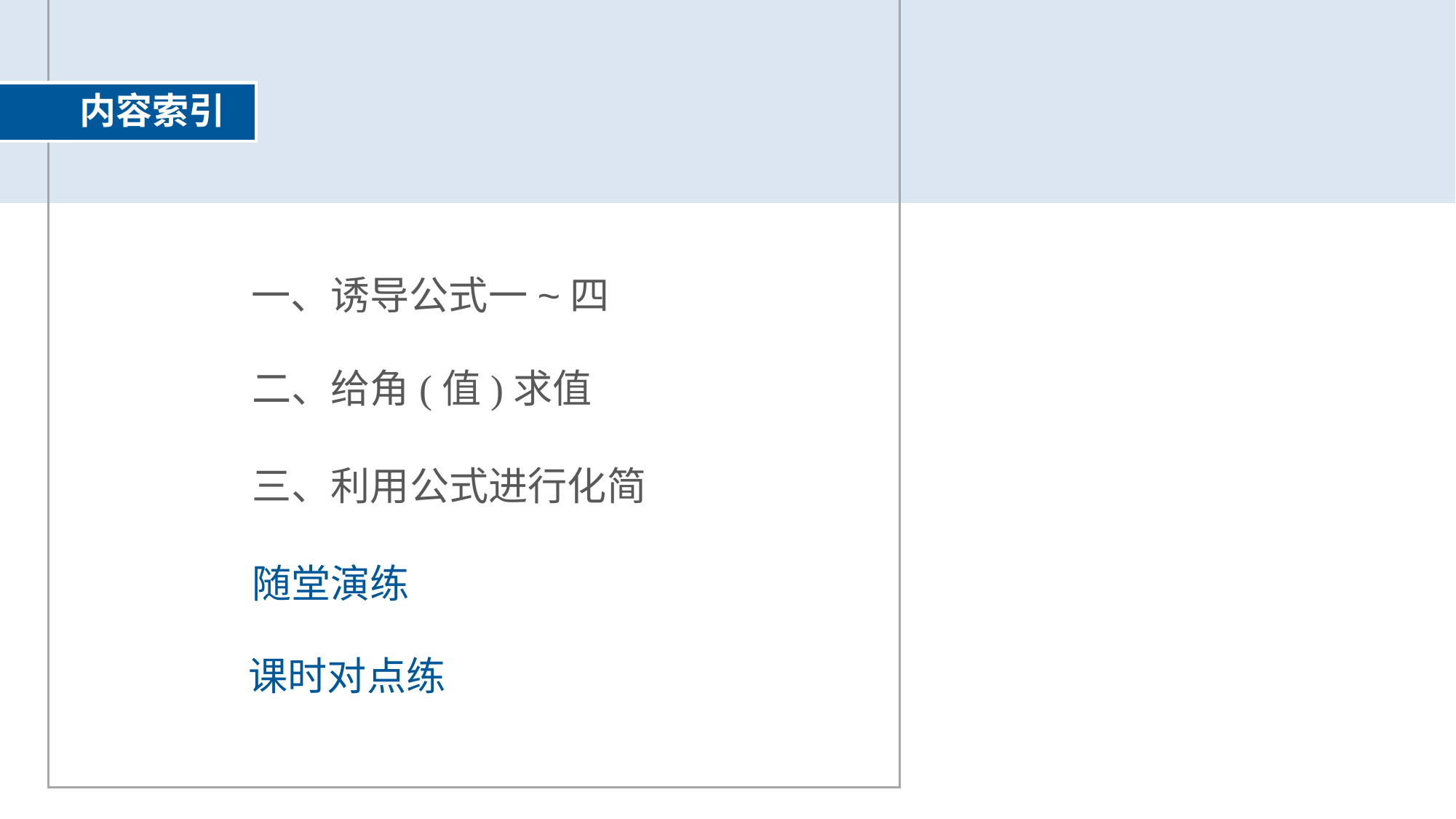

内容索引

一、诱导公式一~四
二、给角(值)求值
三、利用公式进行化简
随堂演练
课时对点练